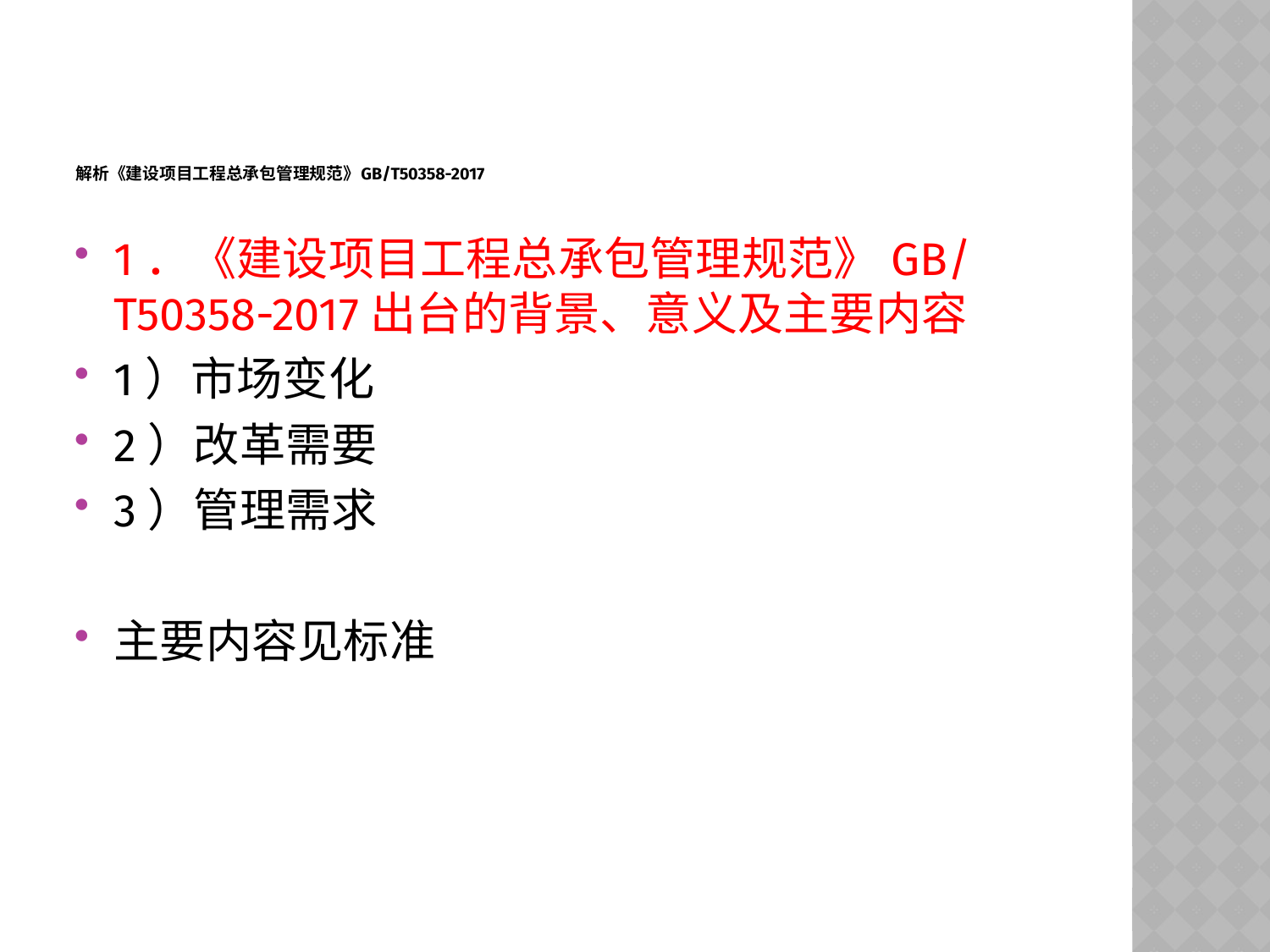

# 解析《建设项目工程总承包管理规范》GB/T50358-2017
1．《建设项目工程总承包管理规范》GB/T50358-2017出台的背景、意义及主要内容
1）市场变化
2）改革需要
3）管理需求

主要内容见标准